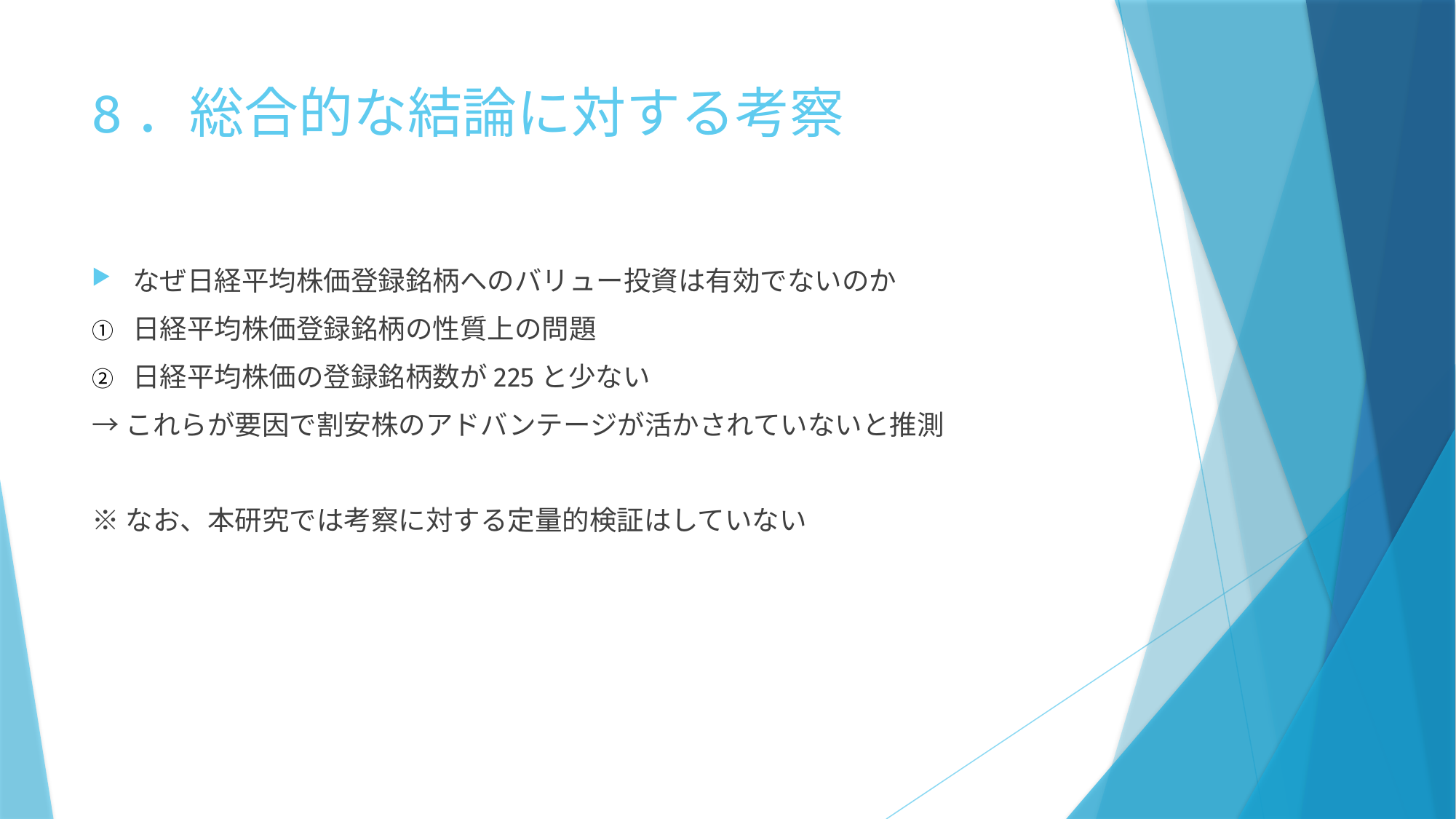

# 8．総合的な結論に対する考察
なぜ日経平均株価登録銘柄へのバリュー投資は有効でないのか
日経平均株価登録銘柄の性質上の問題
日経平均株価の登録銘柄数が225と少ない
→これらが要因で割安株のアドバンテージが活かされていないと推測

※なお、本研究では考察に対する定量的検証はしていない